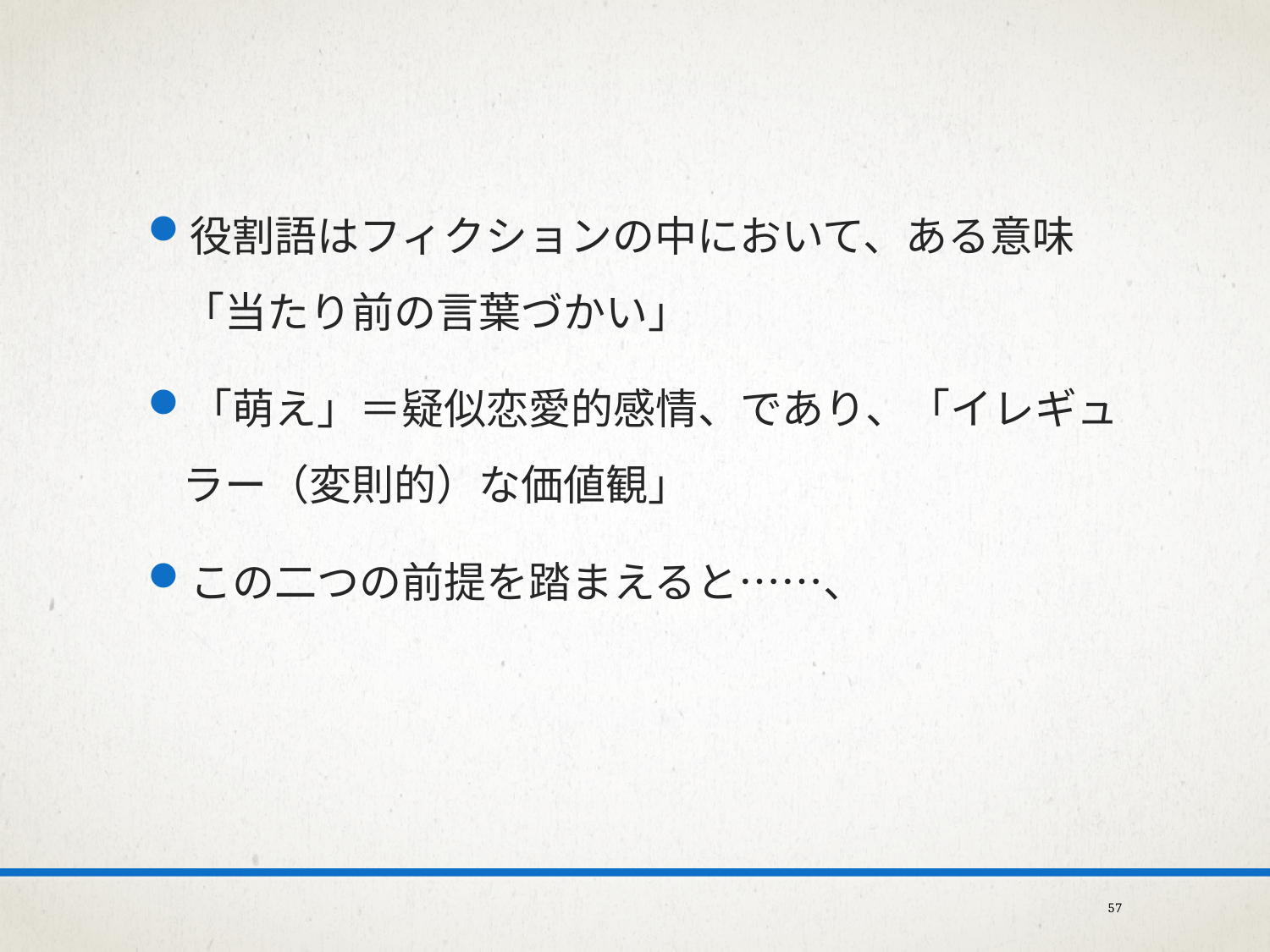

役割語はフィクションの中において、ある意味「当たり前の言葉づかい」
「萌え」＝疑似恋愛的感情、であり、「イレギュラー（変則的）な価値観」
この二つの前提を踏まえると……、

57